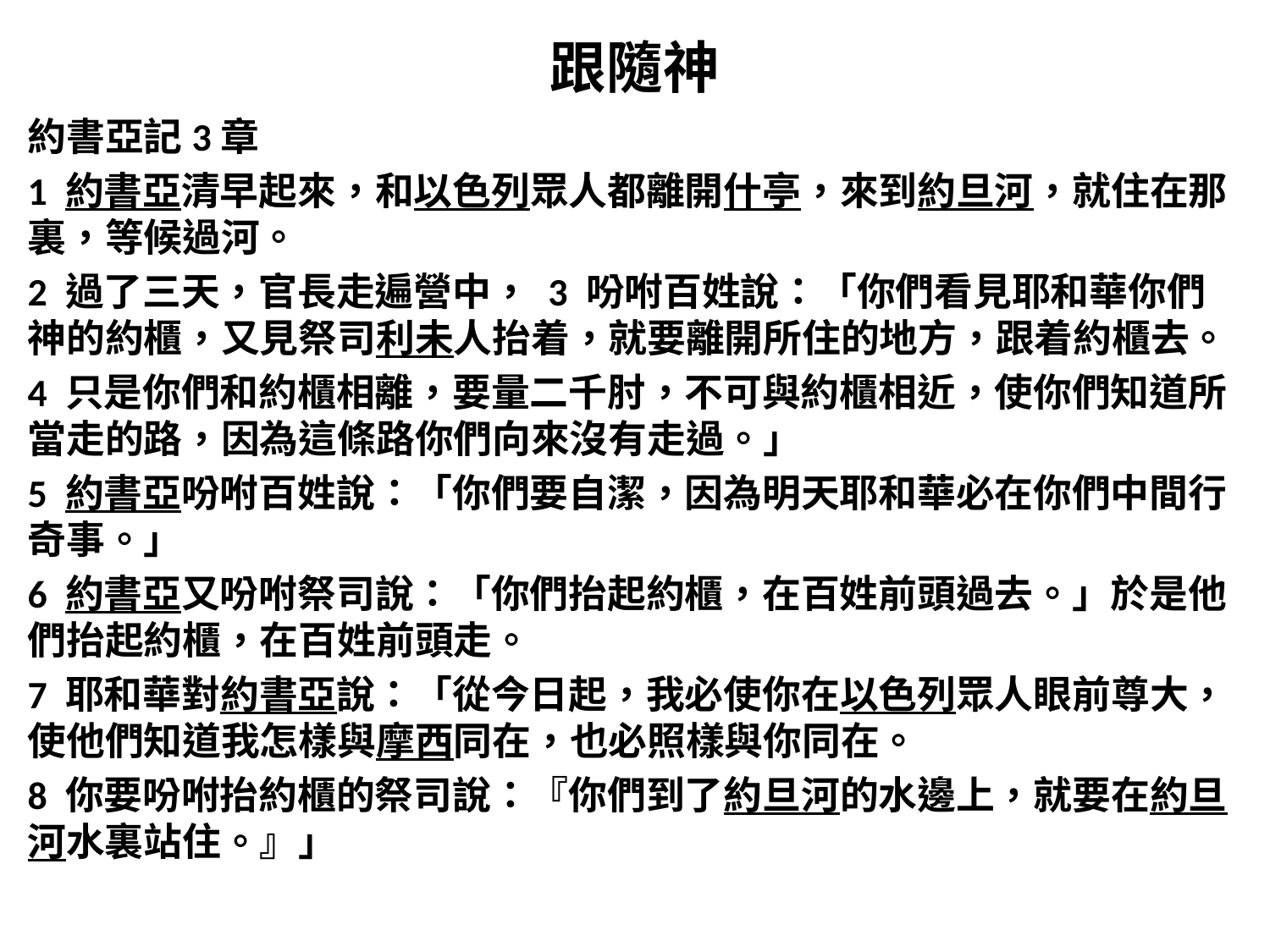

# 跟隨神
約書亞記3章
1 約書亞清早起來，和以色列眾人都離開什亭，來到約旦河，就住在那裏，等候過河。
2 過了三天，官長走遍營中， 3 吩咐百姓說：「你們看見耶和華你們神的約櫃，又見祭司利未人抬着，就要離開所住的地方，跟着約櫃去。
4 只是你們和約櫃相離，要量二千肘，不可與約櫃相近，使你們知道所當走的路，因為這條路你們向來沒有走過。」
5 約書亞吩咐百姓說：「你們要自潔，因為明天耶和華必在你們中間行奇事。」
6 約書亞又吩咐祭司說：「你們抬起約櫃，在百姓前頭過去。」於是他們抬起約櫃，在百姓前頭走。
7 耶和華對約書亞說：「從今日起，我必使你在以色列眾人眼前尊大，使他們知道我怎樣與摩西同在，也必照樣與你同在。
8 你要吩咐抬約櫃的祭司說：『你們到了約旦河的水邊上，就要在約旦河水裏站住。』」